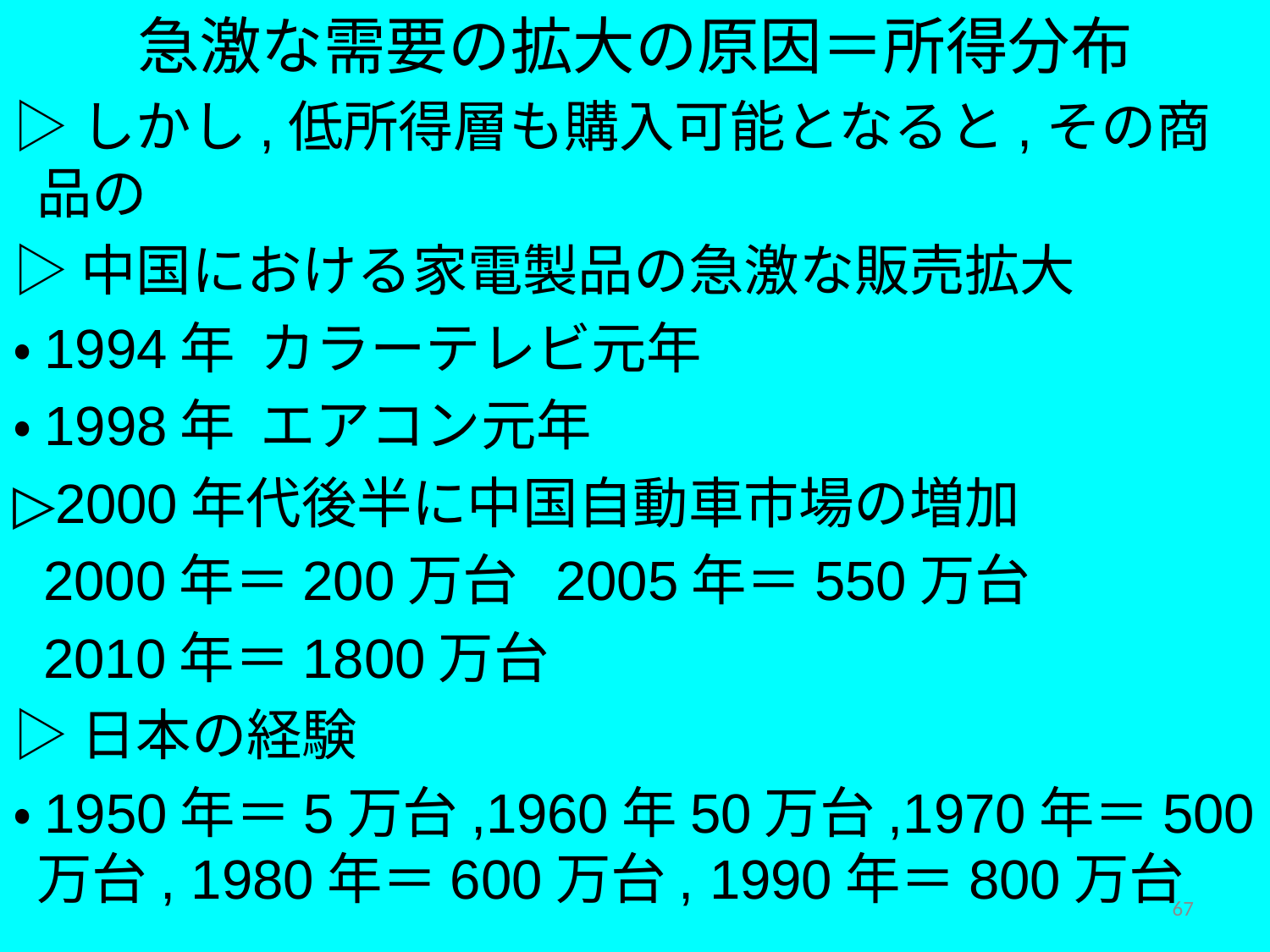

急激な需要の拡大の原因＝所得分布
▷しかし,低所得層も購入可能となると,その商品の
▷中国における家電製品の急激な販売拡大
・1994年  カラーテレビ元年
・1998年  エアコン元年
▷2000年代後半に中国自動車市場の増加
  2000年＝200万台  2005年＝550万台
  2010年＝1800万台
▷日本の経験
・1950年＝5万台,1960年50万台,1970年＝500万台, 1980年＝600万台, 1990年＝800万台
67